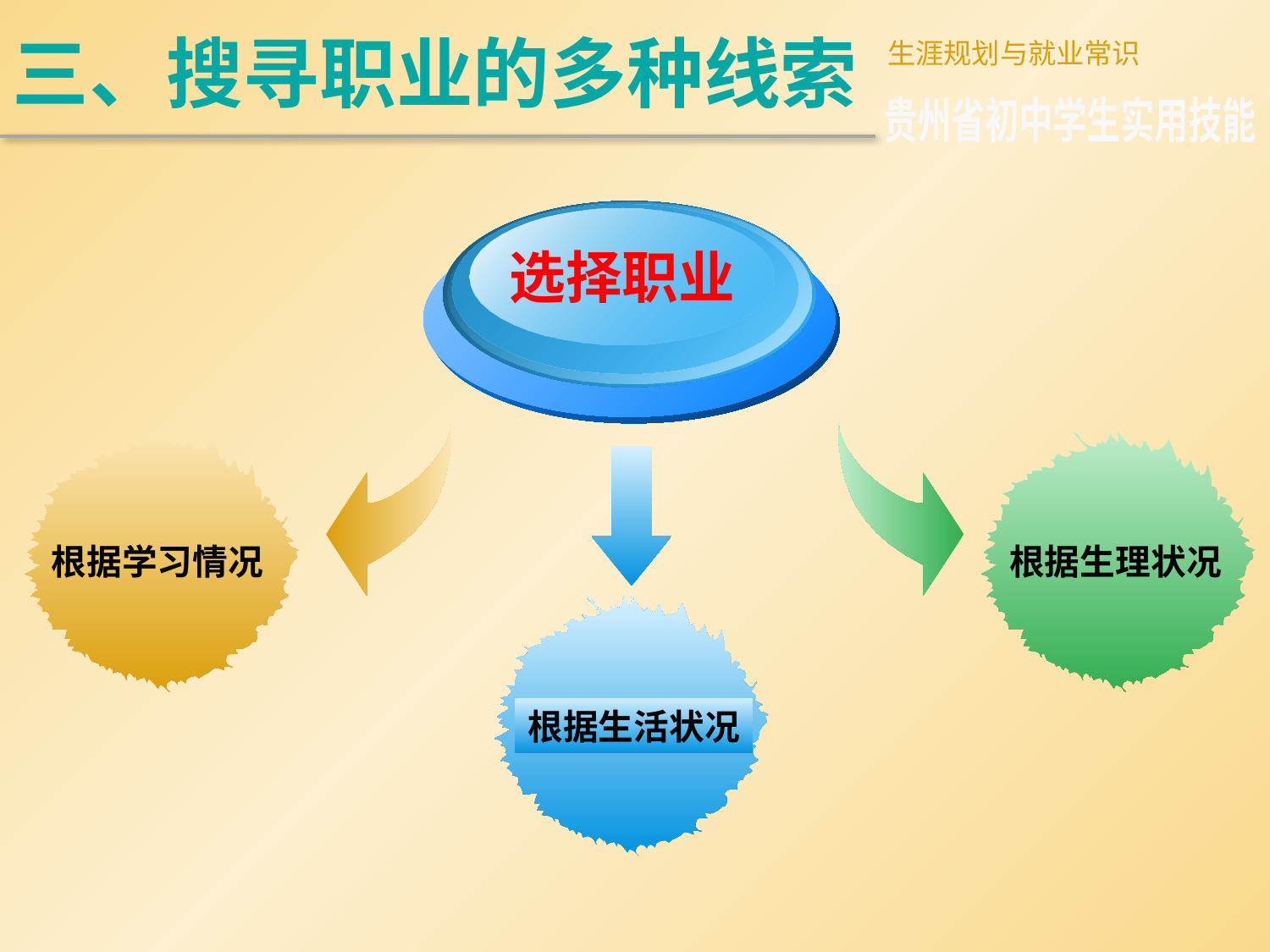

三、搜寻职业的多种线索
生涯规划与就业常识
贵州省初中学生实用技能

选择职业

根据学习情况

根据生理状况

根据生活状况